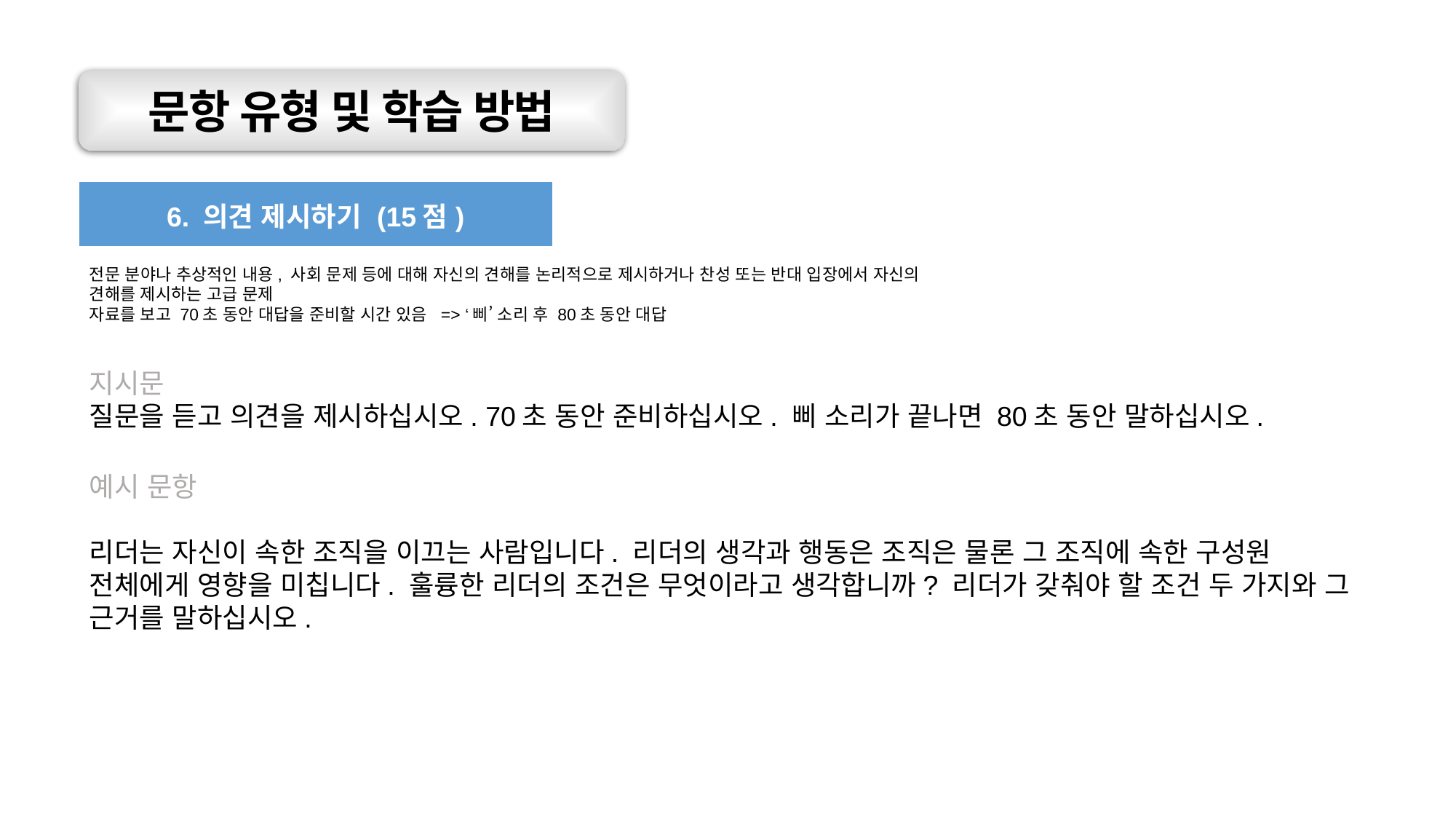

문항 유형 및 학습 방법
| 6. 의견 제시하기 (15점) |
| --- |
전문 분야나 추상적인 내용, 사회 문제 등에 대해 자신의 견해를 논리적으로 제시하거나 찬성 또는 반대 입장에서 자신의 견해를 제시하는 고급 문제
자료를 보고 70초 동안 대답을 준비할 시간 있음  => ‘삐’ 소리 후 80초 동안 대답
지시문
질문을 듣고 의견을 제시하십시오. 70초 동안 준비하십시오. 삐 소리가 끝나면 80초 동안 말하십시오.
예시 문항

리더는 자신이 속한 조직을 이끄는 사람입니다. 리더의 생각과 행동은 조직은 물론 그 조직에 속한 구성원 전체에게 영향을 미칩니다. 훌륭한 리더의 조건은 무엇이라고 생각합니까? 리더가 갖춰야 할 조건 두 가지와 그 근거를 말하십시오.